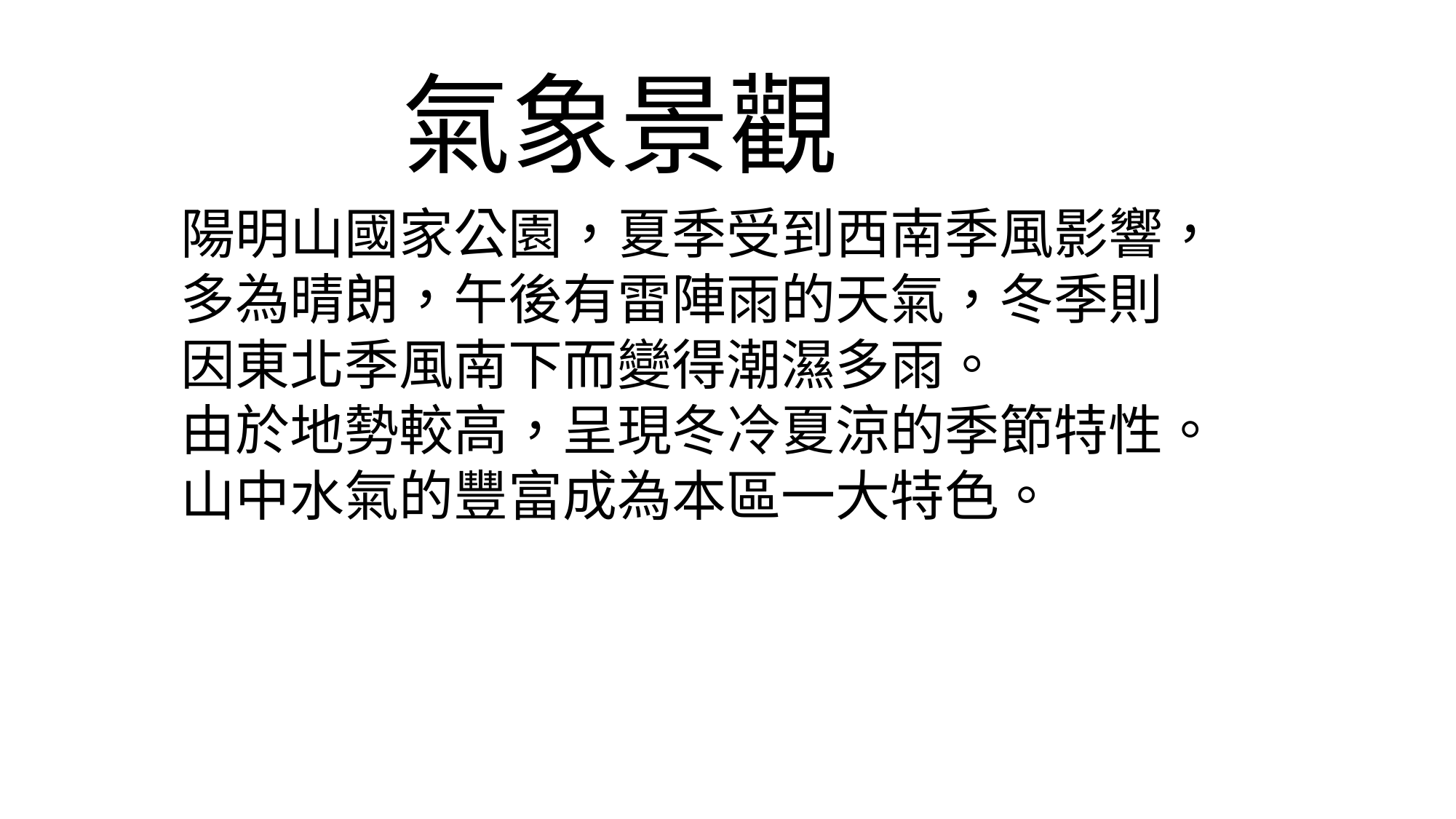

氣象景觀
陽明山國家公園，夏季受到西南季風影響，多為晴朗，午後有雷陣雨的天氣，冬季則因東北季風南下而變得潮濕多雨。
由於地勢較高，呈現冬冷夏涼的季節特性。
山中水氣的豐富成為本區一大特色。